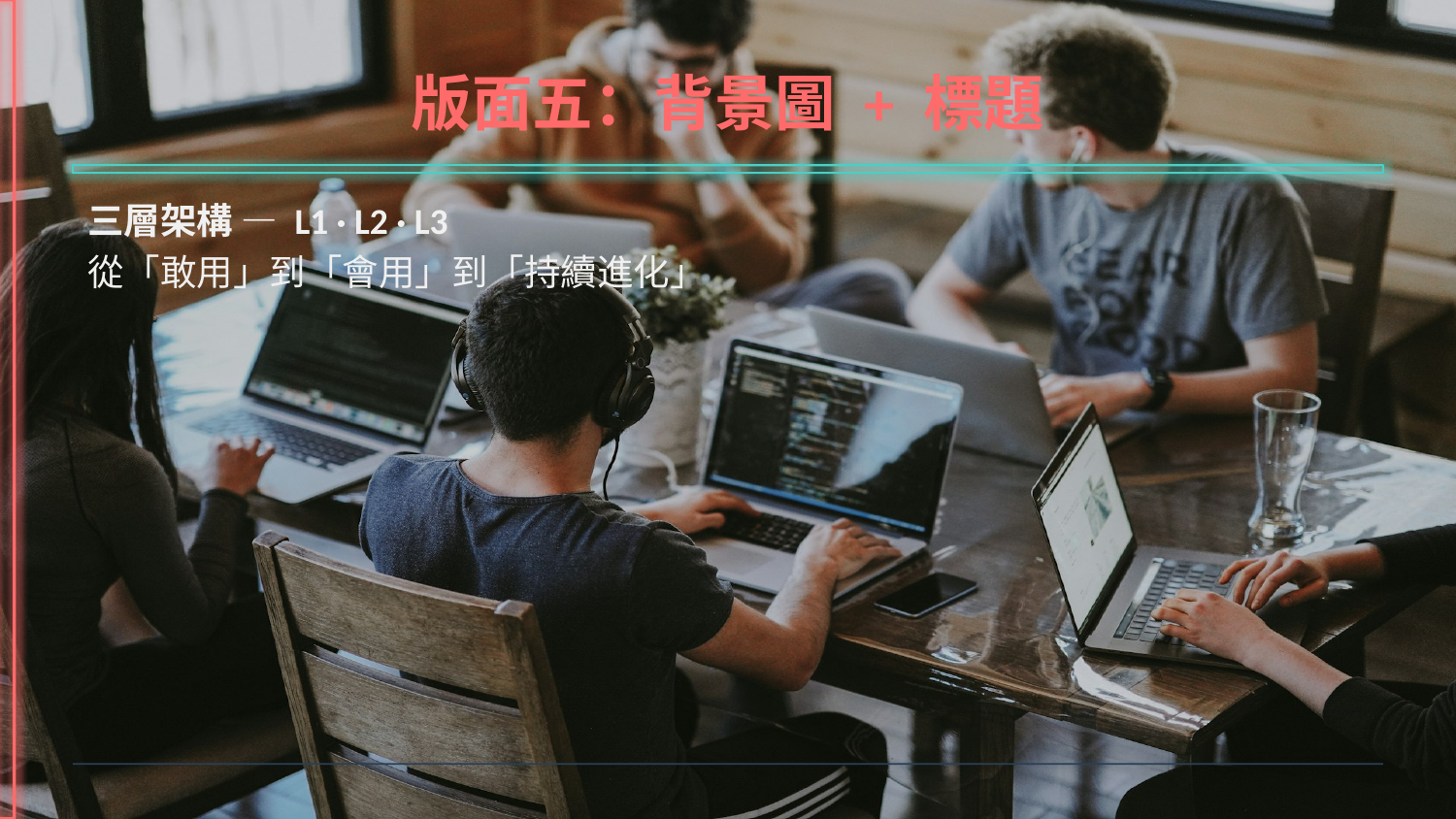

# 版面五：背景圖 + 標題
三層架構 — L1 · L2 · L3
從「敢用」到「會用」到「持續進化」